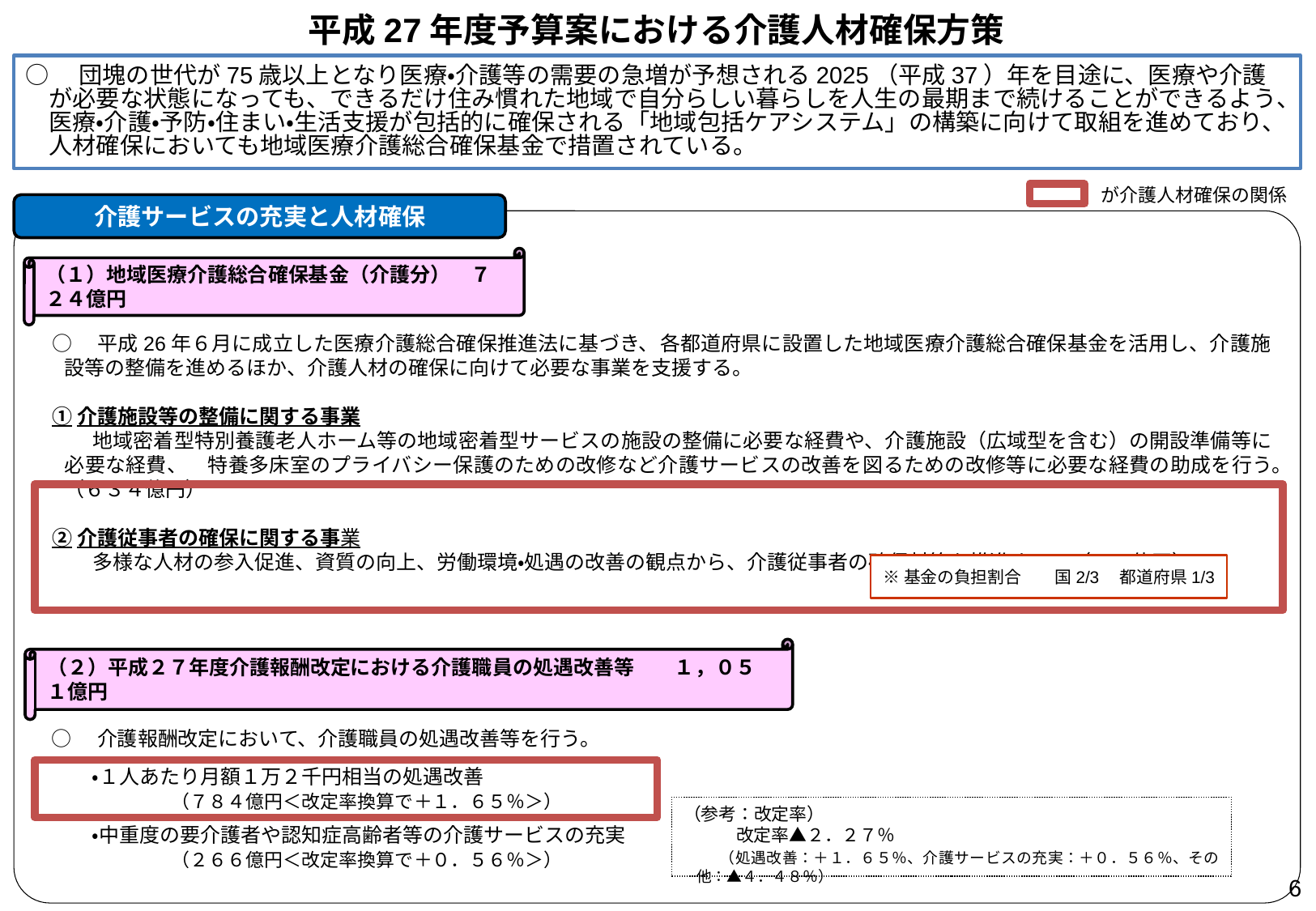

平成27年度予算案における介護人材確保方策
○　団塊の世代が75歳以上となり医療・介護等の需要の急増が予想される2025（平成37）年を目途に、医療や介護が必要な状態になっても、できるだけ住み慣れた地域で自分らしい暮らしを人生の最期まで続けることができるよう、医療・介護・予防・住まい・生活支援が包括的に確保される「地域包括ケアシステム」の構築に向けて取組を進めており、人材確保においても地域医療介護総合確保基金で措置されている。
が介護人材確保の関係

介護サービスの充実と人材確保

（１）地域医療介護総合確保基金（介護分）　７２４億円
○　平成26年６月に成立した医療介護総合確保推進法に基づき、各都道府県に設置した地域医療介護総合確保基金を活用し、介護施設等の整備を進めるほか、介護人材の確保に向けて必要な事業を支援する。

①介護施設等の整備に関する事業
　　地域密着型特別養護老人ホーム等の地域密着型サービスの施設の整備に必要な経費や、介護施設（広域型を含む）の開設準備等に必要な経費、　特養多床室のプライバシー保護のための改修など介護サービスの改善を図るための改修等に必要な経費の助成を行う。（６３４億円）

②介護従事者の確保に関する事業
　　多様な人材の参入促進、資質の向上、労働環境・処遇の改善の観点から、介護従事者の確保対策を推進する。（９０億円）

※基金の負担割合　　国2/3　都道府県1/3
（２）平成２７年度介護報酬改定における介護職員の処遇改善等　　１，０５１億円
○　介護報酬改定において、介護職員の処遇改善等を行う。

　　・１人あたり月額１万２千円相当の処遇改善
　　　　　　（７８４億円＜改定率換算で＋１．６５％＞）
　　・中重度の要介護者や認知症高齢者等の介護サービスの充実
　　　　　　（２６６億円＜改定率換算で＋０．５６％＞）

（参考：改定率）
　　　改定率▲２．２７％
　　（処遇改善：＋１．６５％、介護サービスの充実：＋０．５６％、その他：▲４．４８％）

6